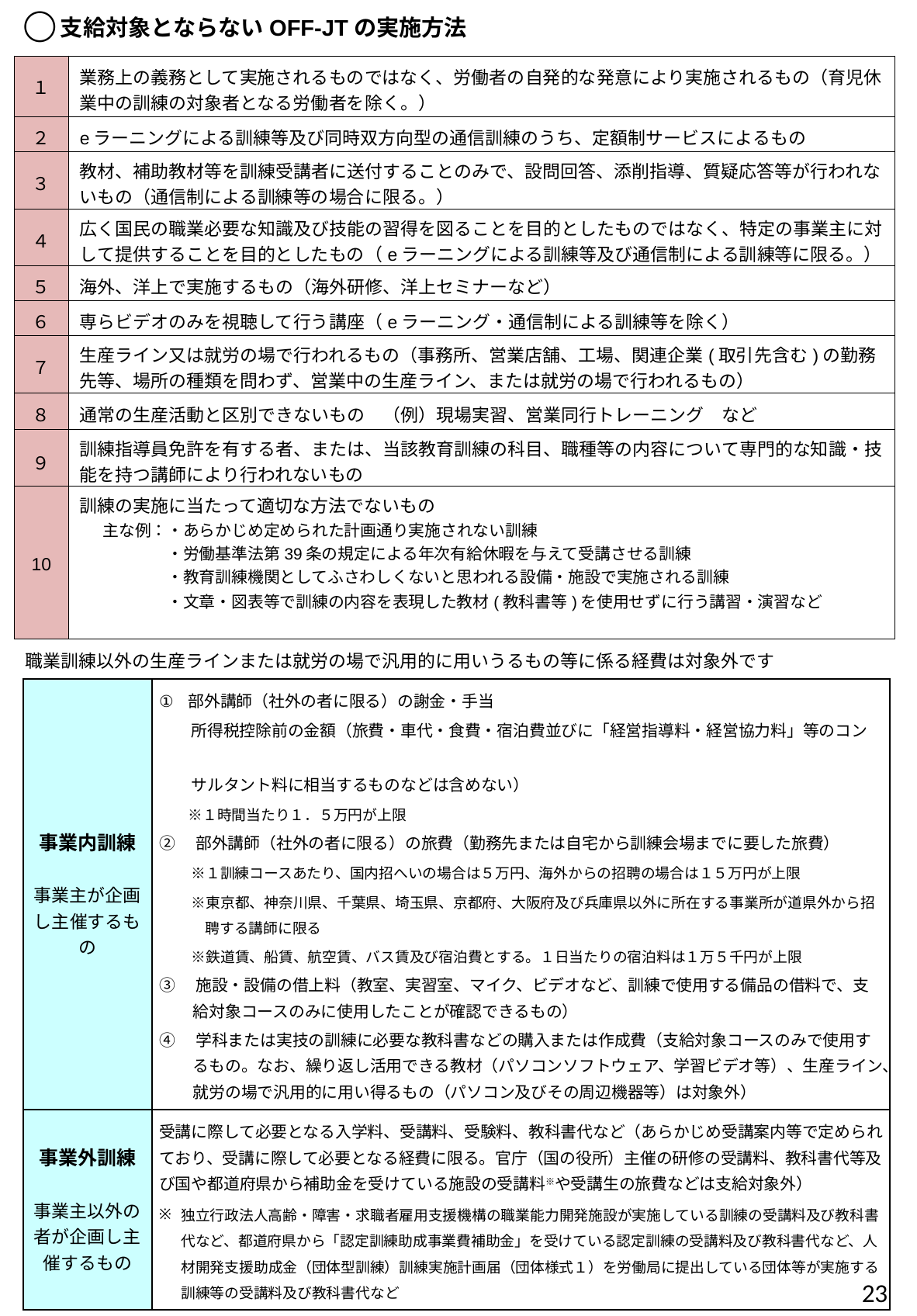

支給対象とならないOFF-JTの実施方法
| １ | 業務上の義務として実施されるものではなく、労働者の自発的な発意により実施されるもの（育児休業中の訓練の対象者となる労働者を除く。） |
| --- | --- |
| ２ | eラーニングによる訓練等及び同時双方向型の通信訓練のうち、定額制サービスによるもの |
| ３ | 教材、補助教材等を訓練受講者に送付することのみで、設問回答、添削指導、質疑応答等が行われないもの（通信制による訓練等の場合に限る。） |
| ４ | 広く国民の職業必要な知識及び技能の習得を図ることを目的としたものではなく、特定の事業主に対して提供することを目的としたもの（eラーニングによる訓練等及び通信制による訓練等に限る。） |
| ５ | 海外、洋上で実施するもの（海外研修、洋上セミナーなど） |
| ６ | 専らビデオのみを視聴して行う講座（eラーニング・通信制による訓練等を除く） |
| ７ | 生産ライン又は就労の場で行われるもの（事務所、営業店舗、工場、関連企業(取引先含む)の勤務先等、場所の種類を問わず、営業中の生産ライン、または就労の場で行われるもの） |
| ８ | 通常の生産活動と区別できないもの　（例）現場実習、営業同行トレーニング　など |
| ９ | 訓練指導員免許を有する者、または、当該教育訓練の科目、職種等の内容について専門的な知識・技能を持つ講師により行われないもの |
| 10 | 訓練の実施に当たって適切な方法でないもの 主な例：・あらかじめ定められた計画通り実施されない訓練 　　　　・労働基準法第39条の規定による年次有給休暇を与えて受講させる訓練 　　　　・教育訓練機関としてふさわしくないと思われる設備・施設で実施される訓練 　　　　・文章・図表等で訓練の内容を表現した教材(教科書等)を使用せずに行う講習・演習など |
○支給対象となるOFF-JTの経費について
職業訓練以外の生産ラインまたは就労の場で汎用的に用いうるもの等に係る経費は対象外です
| 事業内訓練 事業主が企画し主催するもの | 部外講師（社外の者に限る）の謝金・手当 　　所得税控除前の金額（旅費・車代・食費・宿泊費並びに「経営指導料・経営協力料」等のコン　　　 　　サルタント料に相当するものなどは含めない） 　　※１時間当たり１．５万円が上限 ②　部外講師（社外の者に限る）の旅費（勤務先または自宅から訓練会場までに要した旅費） 　　※１訓練コースあたり、国内招へいの場合は５万円、海外からの招聘の場合は１５万円が上限 　　 ※東京都、神奈川県、千葉県、埼玉県、京都府、大阪府及び兵庫県以外に所在する事業所が道県外から招聘する講師に限る 　　 ※鉄道賃、船賃、航空賃、バス賃及び宿泊費とする。１日当たりの宿泊料は１万５千円が上限 ③　施設・設備の借上料（教室、実習室、マイク、ビデオなど、訓練で使用する備品の借料で、支給対象コースのみに使用したことが確認できるもの） ④　学科または実技の訓練に必要な教科書などの購入または作成費（支給対象コースのみで使用するもの。なお、繰り返し活用できる教材（パソコンソフトウェア、学習ビデオ等）、生産ライン、就労の場で汎用的に用い得るもの（パソコン及びその周辺機器等）は対象外） |
| --- | --- |
| 事業外訓練 事業主以外の者が企画し主催するもの | 受講に際して必要となる入学料、受講料、受験料、教科書代など（あらかじめ受講案内等で定められており、受講に際して必要となる経費に限る。官庁（国の役所）主催の研修の受講料、教科書代等及び国や都道府県から補助金を受けている施設の受講料※や受講生の旅費などは支給対象外） 独立行政法人高齢・障害・求職者雇用支援機構の職業能力開発施設が実施している訓練の受講料及び教科書代など、都道府県から「認定訓練助成事業費補助金」を受けている認定訓練の受講料及び教科書代など、人材開発支援助成金（団体型訓練）訓練実施計画届（団体様式１）を労働局に提出している団体等が実施する訓練等の受講料及び教科書代など |

23